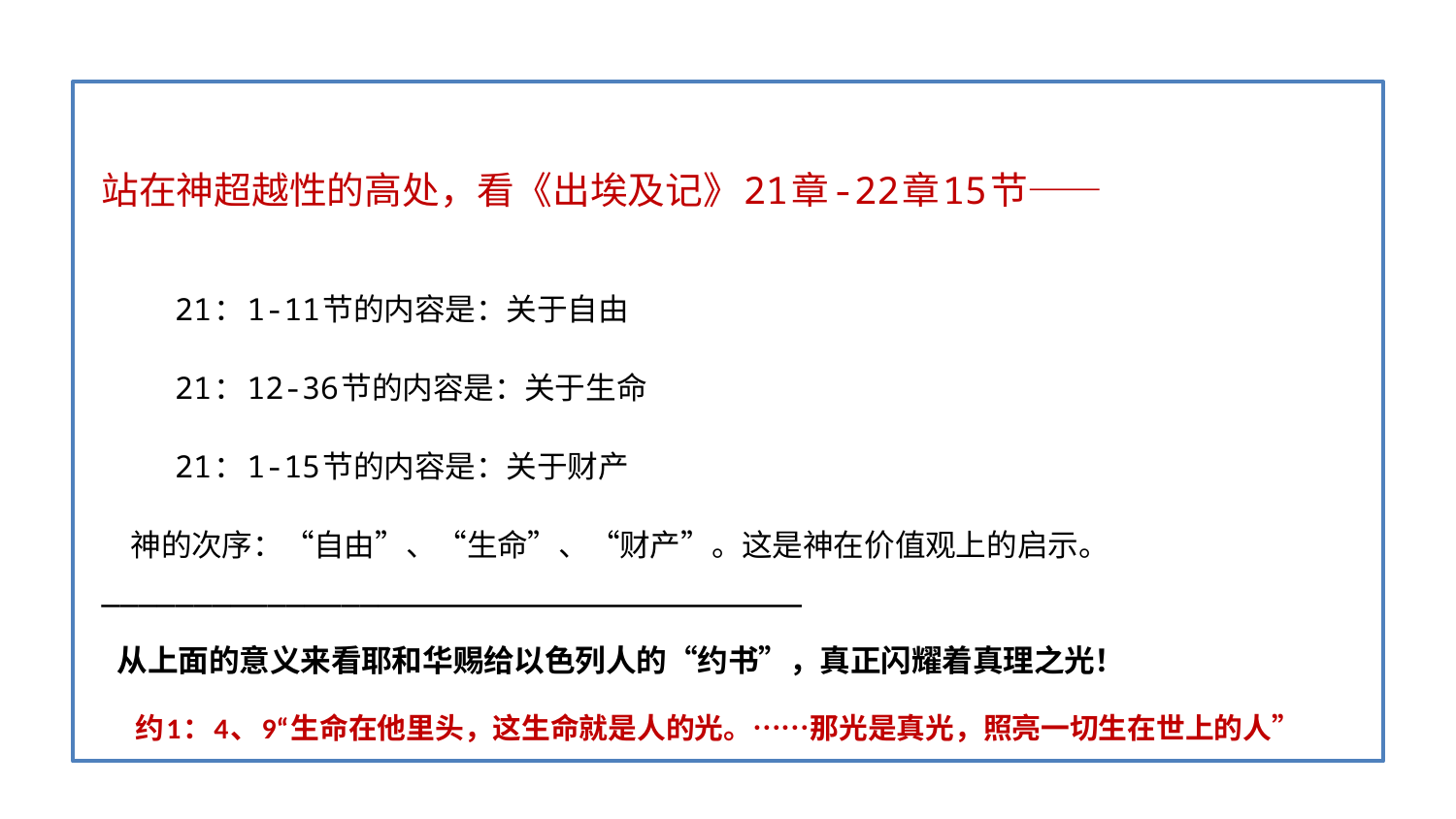

站在神超越性的高处，看《出埃及记》21章-22章15节——

    21：1-11节的内容是：关于自由

    21：12-36节的内容是：关于生命

    21：1-15节的内容是：关于财产

    神的次序：“自由”、“生命”、“财产”。这是神在价值观上的启示。
——————————————————————————————————————
  从上面的意义来看耶和华赐给以色列人的“约书”，真正闪耀着真理之光！

       约1：4、9“生命在他里头，这生命就是人的光。……那光是真光，照亮一切生在世上的人”